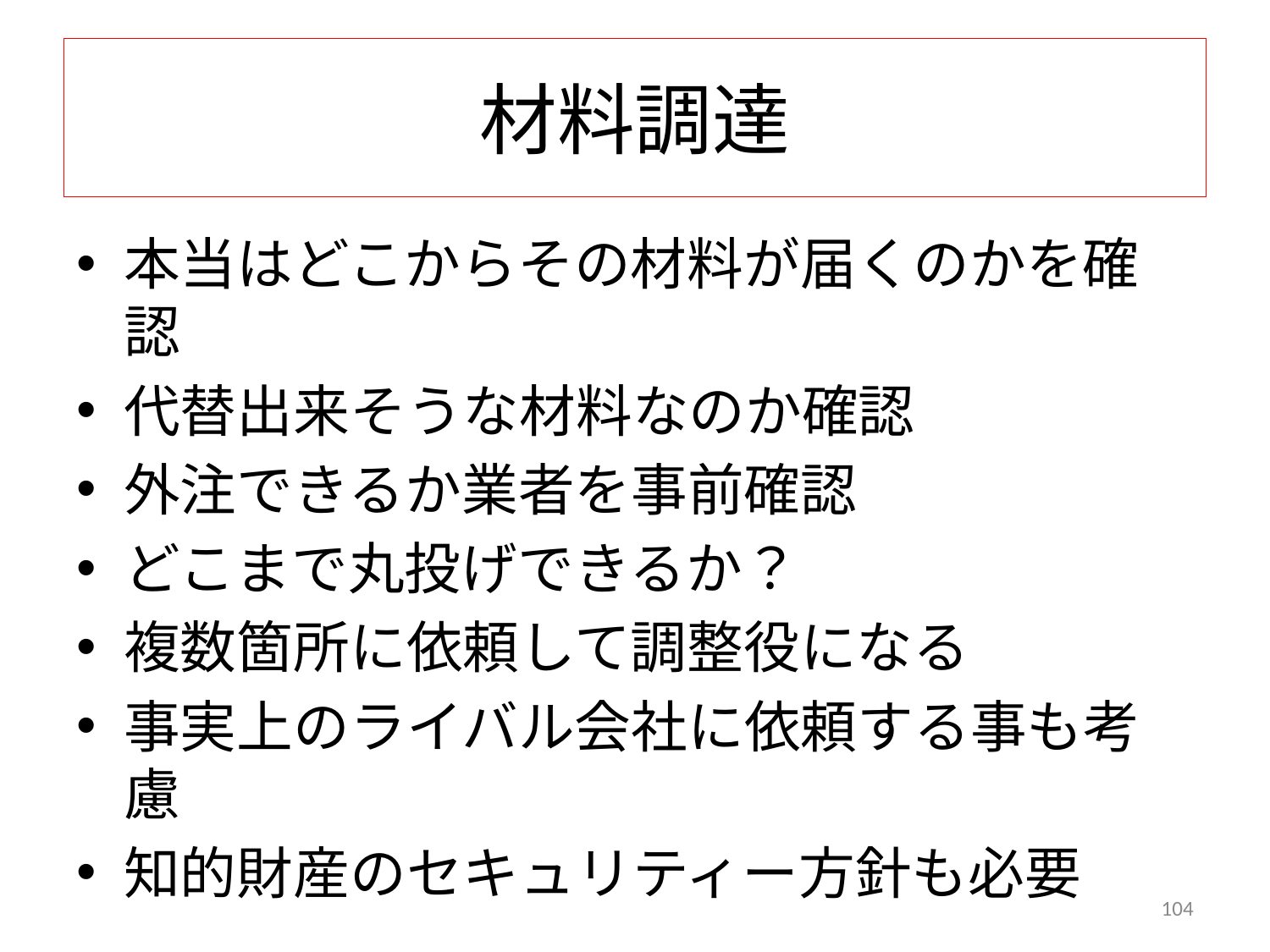

# 材料調達
本当はどこからその材料が届くのかを確認
代替出来そうな材料なのか確認
外注できるか業者を事前確認
どこまで丸投げできるか？
複数箇所に依頼して調整役になる
事実上のライバル会社に依頼する事も考慮
知的財産のセキュリティー方針も必要

104